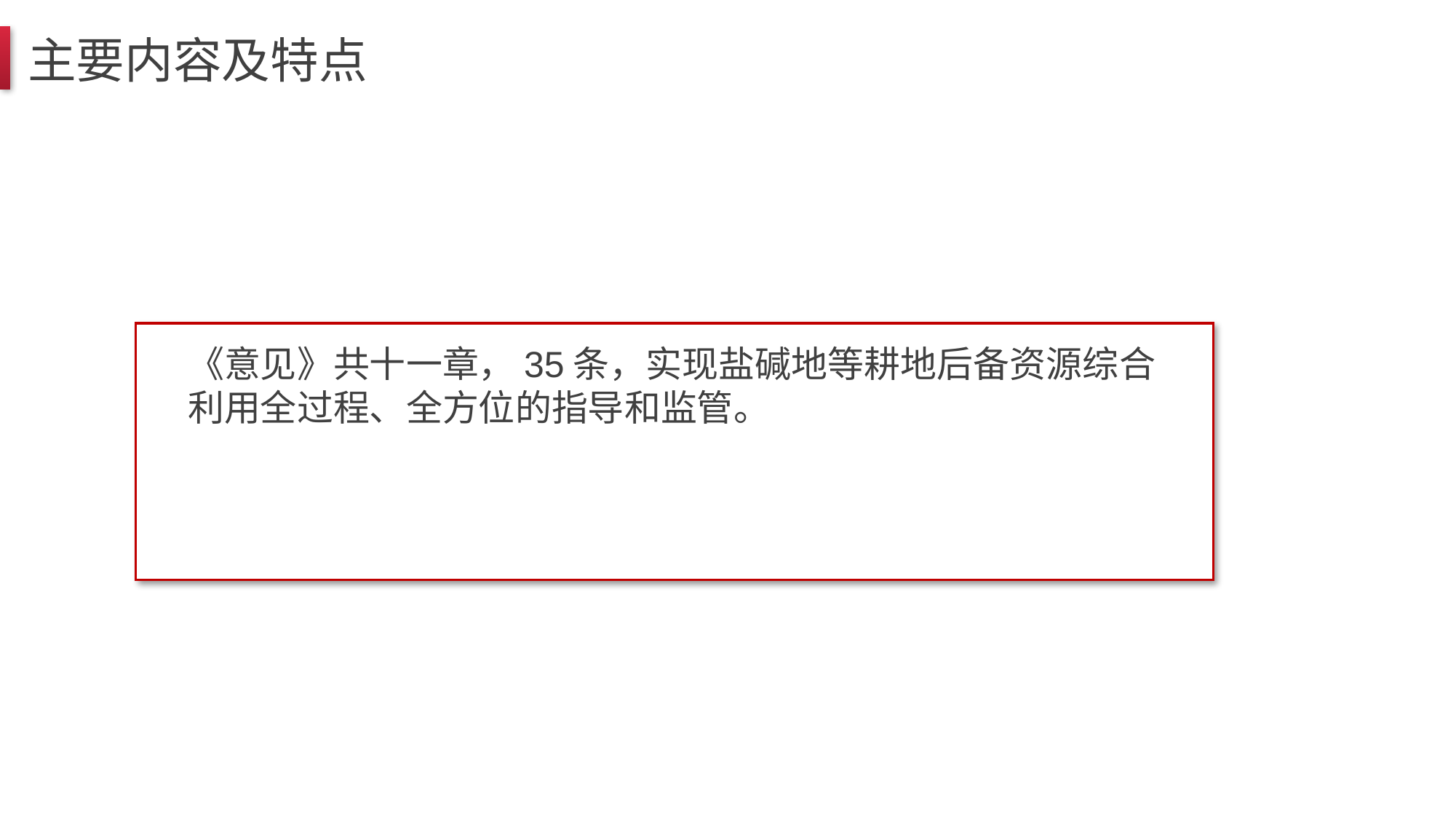

主要内容及特点

《意见》共十一章，35条，实现盐碱地等耕地后备资源综合利用全过程、全方位的指导和监管。